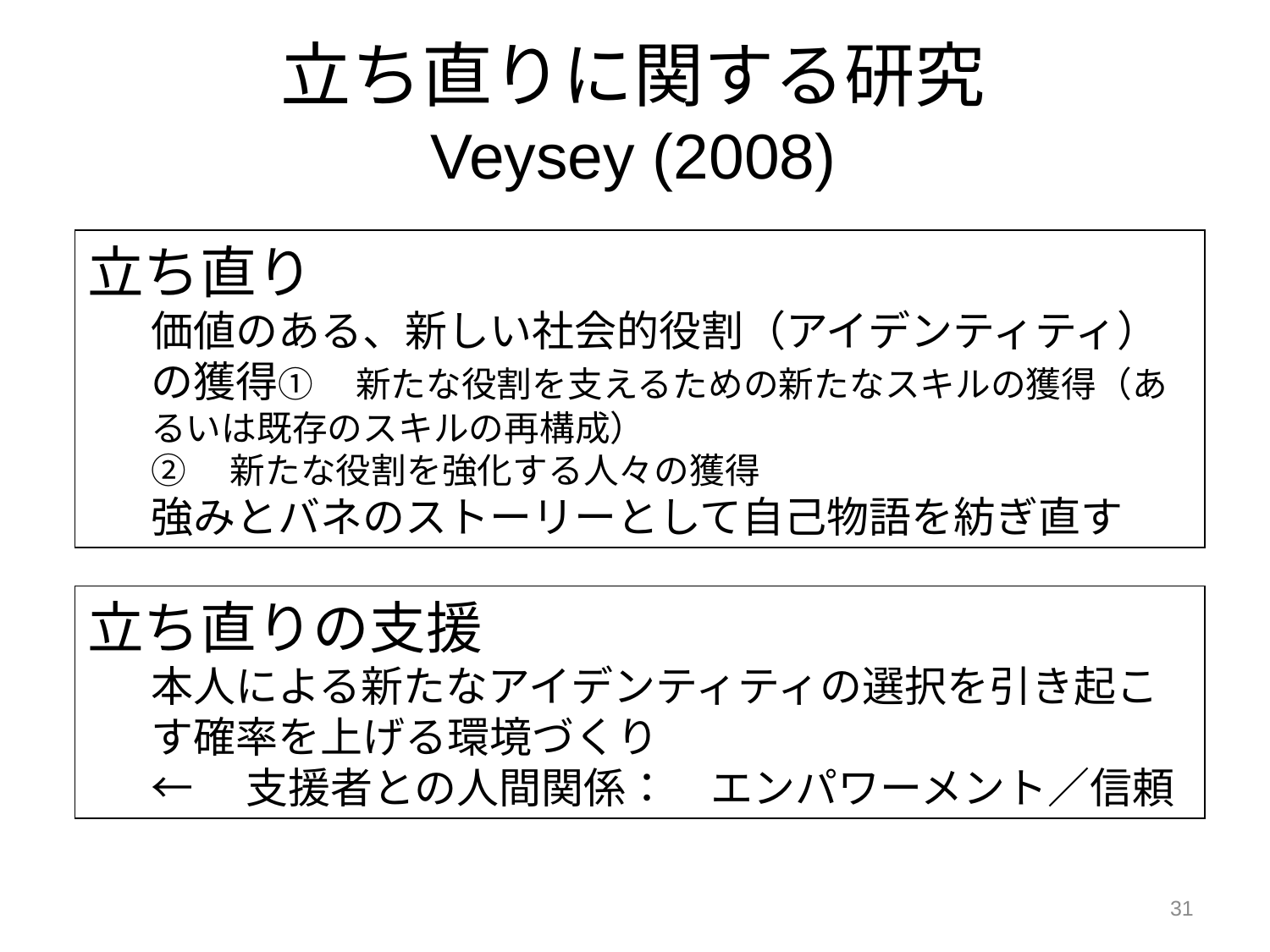

立ち直りに関する研究
Veysey (2008)
立ち直り
価値のある、新しい社会的役割（アイデンティティ）の獲得①　新たな役割を支えるための新たなスキルの獲得（あるいは既存のスキルの再構成）
②　新たな役割を強化する人々の獲得
強みとバネのストーリーとして自己物語を紡ぎ直す
立ち直りの支援
本人による新たなアイデンティティの選択を引き起こす確率を上げる環境づくり
←　支援者との人間関係：　エンパワーメント／信頼
31